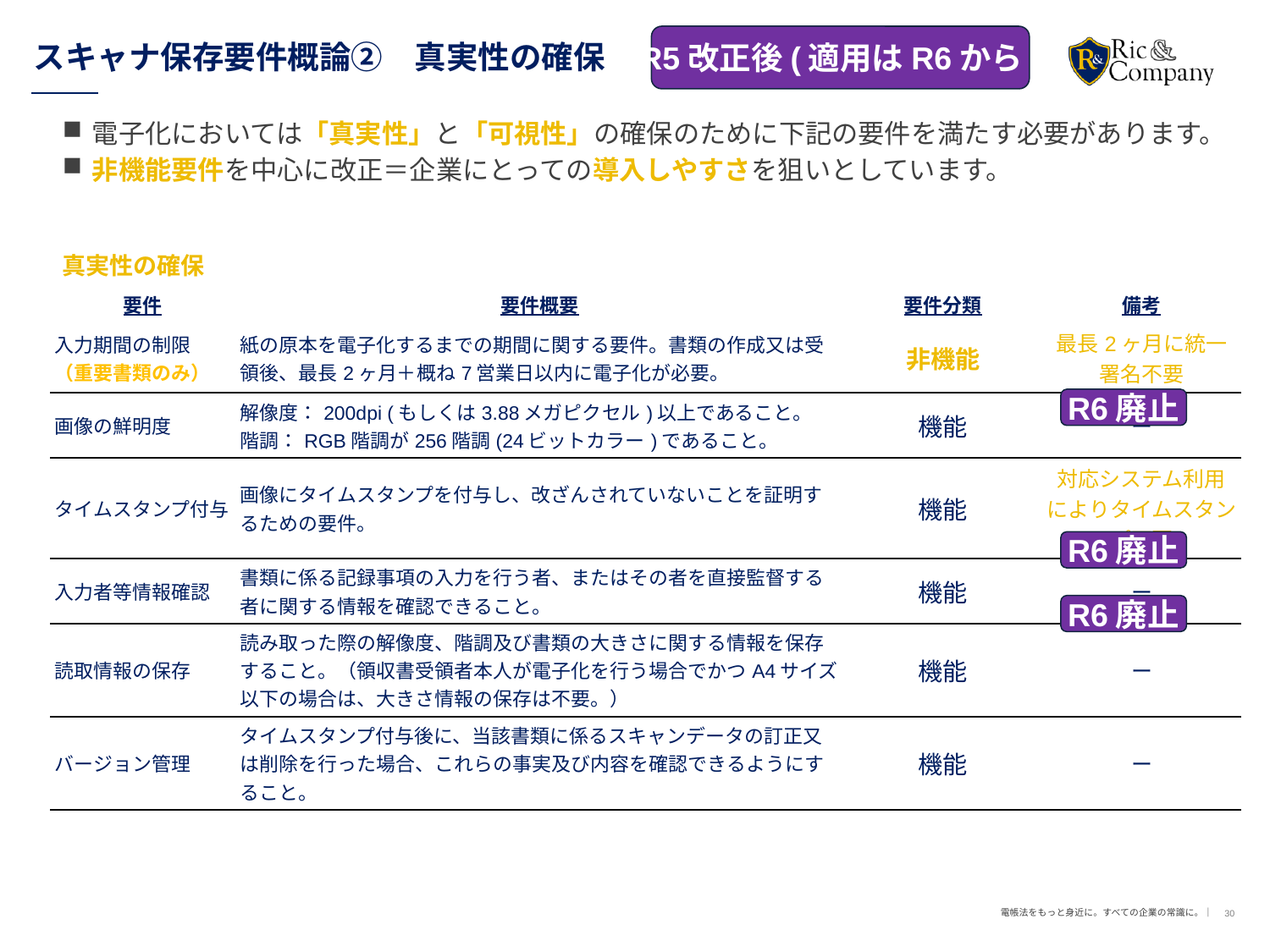

R5改正後(適用はR6から)
# スキャナ保存要件概論②　真実性の確保
電子化においては「真実性」と「可視性」の確保のために下記の要件を満たす必要があります。
非機能要件を中心に改正＝企業にとっての導入しやすさを狙いとしています。
真実性の確保
| 要件 | 要件概要 | 要件分類 | 備考 |
| --- | --- | --- | --- |
| 入力期間の制限 （重要書類のみ） | 紙の原本を電子化するまでの期間に関する要件。書類の作成又は受領後、最長2ヶ月＋概ね7営業日以内に電子化が必要。 | 非機能 | 最長2ヶ月に統一 署名不要 |
| 画像の鮮明度 | 解像度：200dpi (もしくは3.88メガピクセル)以上であること。 階調：RGB階調が256階調(24ビットカラー)であること。 | 機能 | ー |
| タイムスタンプ付与 | 画像にタイムスタンプを付与し、改ざんされていないことを証明するための要件。 | 機能 | 対応システム利用によりタイムスタンプ不要 |
| 入力者等情報確認 | 書類に係る記録事項の入力を行う者、またはその者を直接監督する者に関する情報を確認できること。 | 機能 | ー |
| 読取情報の保存 | 読み取った際の解像度、階調及び書類の大きさに関する情報を保存すること。（領収書受領者本人が電子化を行う場合でかつA4サイズ以下の場合は、大きさ情報の保存は不要。） | 機能 | ー |
| バージョン管理 | タイムスタンプ付与後に、当該書類に係るスキャンデータの訂正又は削除を行った場合、これらの事実及び内容を確認できるようにすること。 | 機能 | ー |
R6廃止
R6廃止
R6廃止